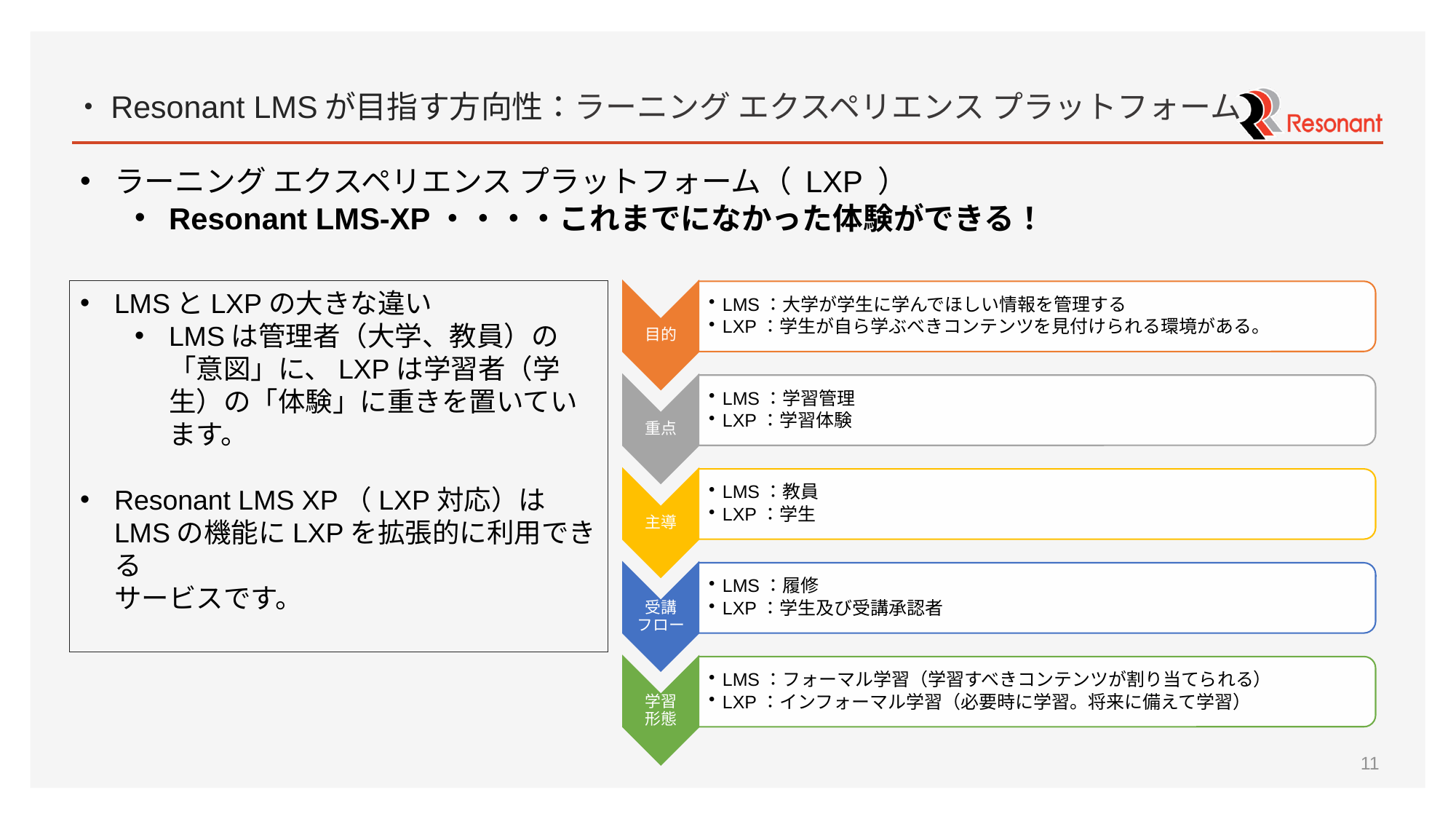

# ・Resonant LMSが目指す方向性：ラーニング エクスペリエンス プラットフォーム
ラーニング エクスペリエンス プラットフォーム（ LXP ）
Resonant LMS-XP・・・・これまでになかった体験ができる！
LMSとLXPの大きな違い
LMSは管理者（大学、教員）の「意図」に、LXPは学習者（学生）の「体験」に重きを置いています。

Resonant LMS XP（LXP対応）はLMSの機能にLXPを拡張的に利用できる
サービスです。

目的
LMS：大学が学生に学んでほしい情報を管理する
LXP：学生が自ら学ぶべきコンテンツを見付けられる環境がある。
重点
LMS：学習管理
LXP：学習体験
主導
LMS：教員
LXP：学生
受講
フロー
LMS：履修
LXP：学生及び受講承認者
学習
形態
LMS：フォーマル学習（学習すべきコンテンツが割り当てられる）
LXP：インフォーマル学習（必要時に学習。将来に備えて学習）
11